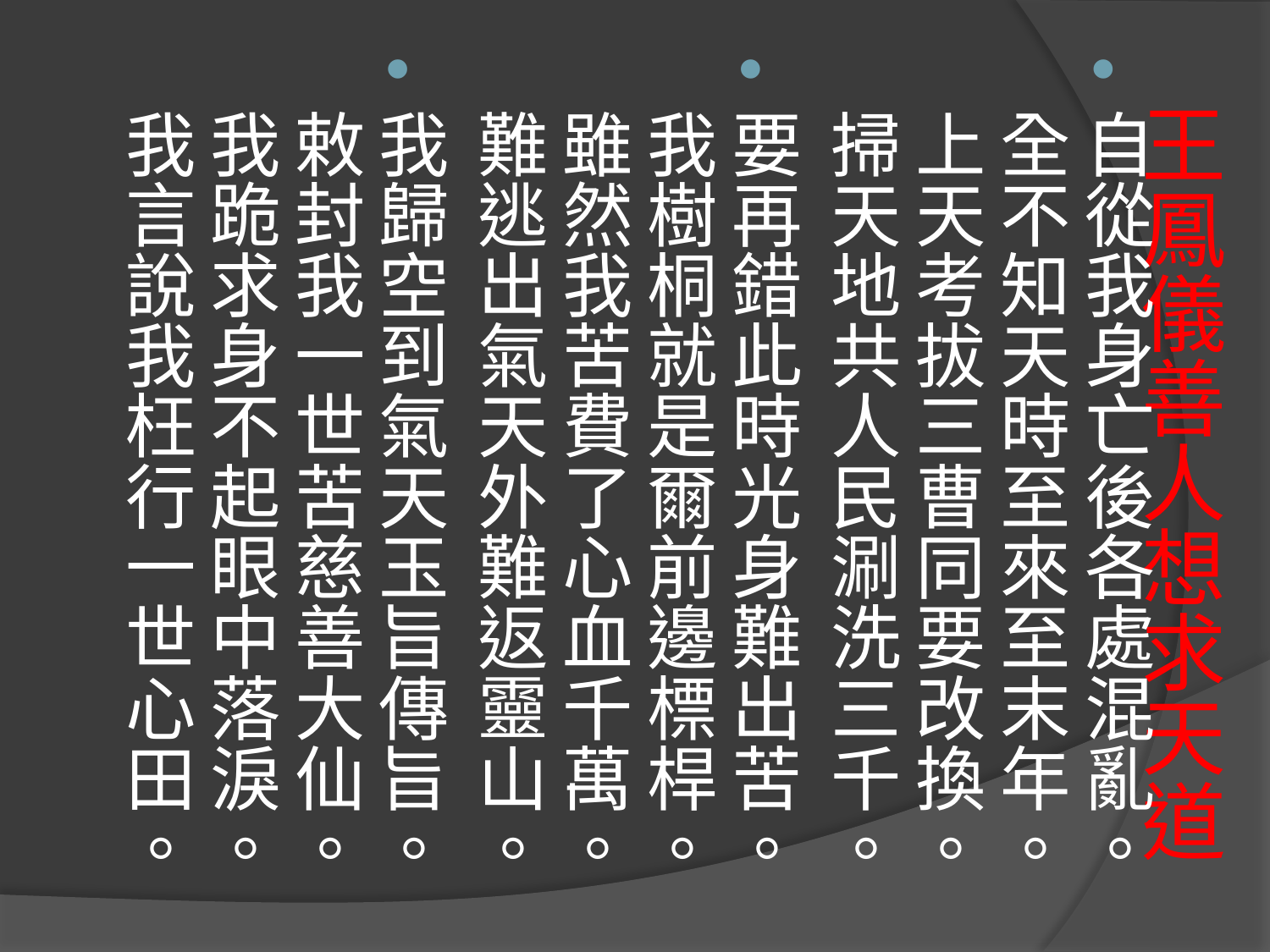

自從我身亡後各處混亂。
全不知天時至來至末年。
上天考拔三曹同要改換。
掃天地共人民涮洗三千。
要再錯此時光身難出苦。
我樹桐就是爾前邊標桿。
雖然我苦費了心血千萬。
難逃出氣天外難返靈山。
我歸空到氣天玉旨傳旨。
敕封我一世苦慈善大仙。
我跪求身不起眼中落淚。
我言說我枉行一世心田。
# 王鳳儀善人想求天道